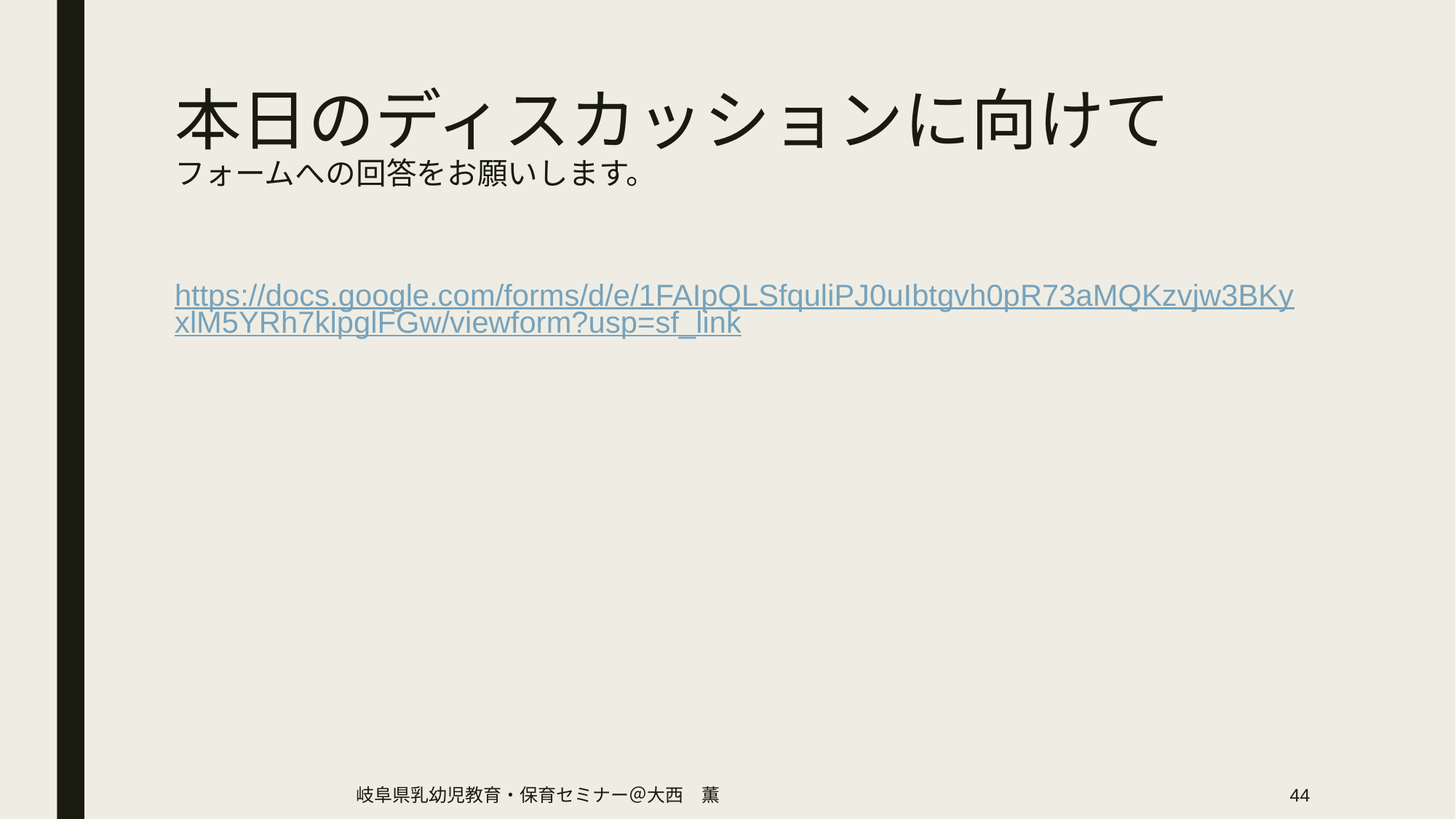

# 本日のディスカッションに向けて フォームへの回答をお願いします。
https://docs.google.com/forms/d/e/1FAIpQLSfquliPJ0uIbtgvh0pR73aMQKzvjw3BKyxlM5YRh7klpglFGw/viewform?usp=sf_link
岐阜県乳幼児教育・保育セミナー＠大西　薫
44